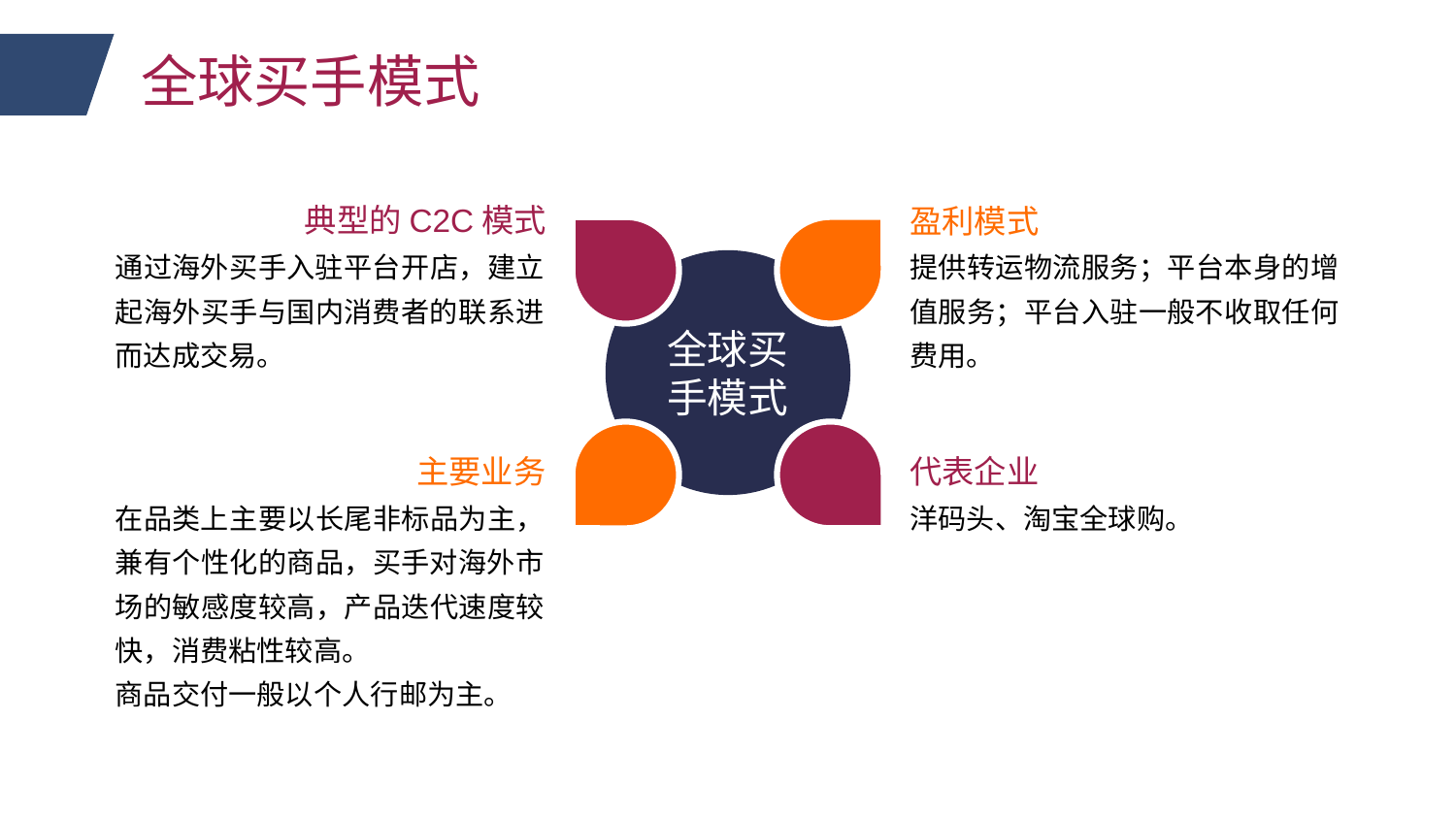

全球买手模式
典型的C2C模式
盈利模式

通过海外买手入驻平台开店，建立起海外买手与国内消费者的联系进而达成交易。
提供转运物流服务；平台本身的增值服务；平台入驻一般不收取任何费用。
全球买手模式

主要业务
代表企业
在品类上主要以长尾非标品为主，兼有个性化的商品，买手对海外市场的敏感度较高，产品迭代速度较快，消费粘性较高。
商品交付一般以个人行邮为主。
洋码头、淘宝全球购。